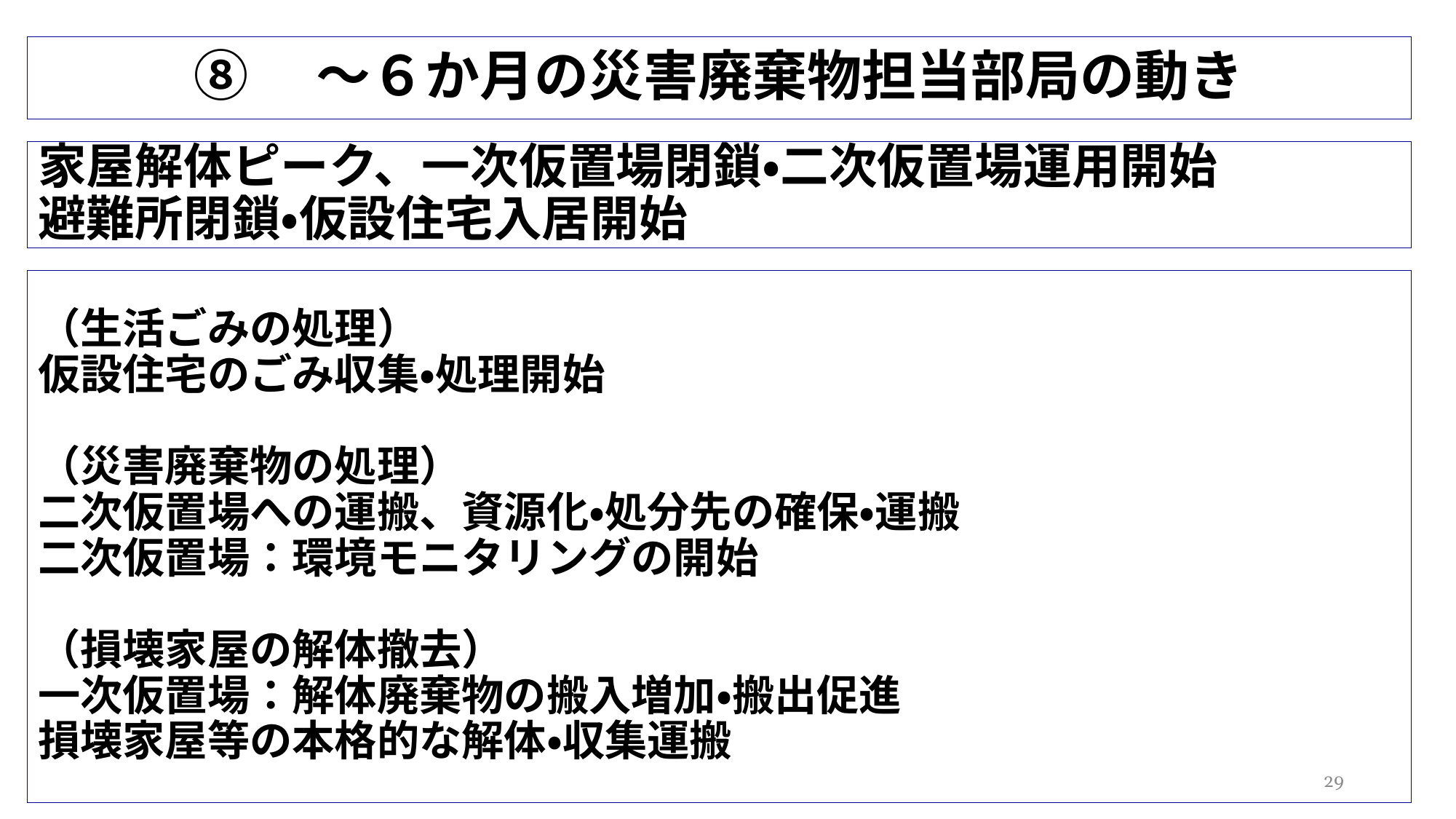

⑧　～６か月の災害廃棄物担当部局の動き
家屋解体ピーク、一次仮置場閉鎖・二次仮置場運用開始
避難所閉鎖・仮設住宅入居開始
（生活ごみの処理）
仮設住宅のごみ収集・処理開始

（災害廃棄物の処理）
二次仮置場への運搬、資源化・処分先の確保・運搬
二次仮置場：環境モニタリングの開始

（損壊家屋の解体撤去）
一次仮置場：解体廃棄物の搬入増加・搬出促進
損壊家屋等の本格的な解体・収集運搬
29